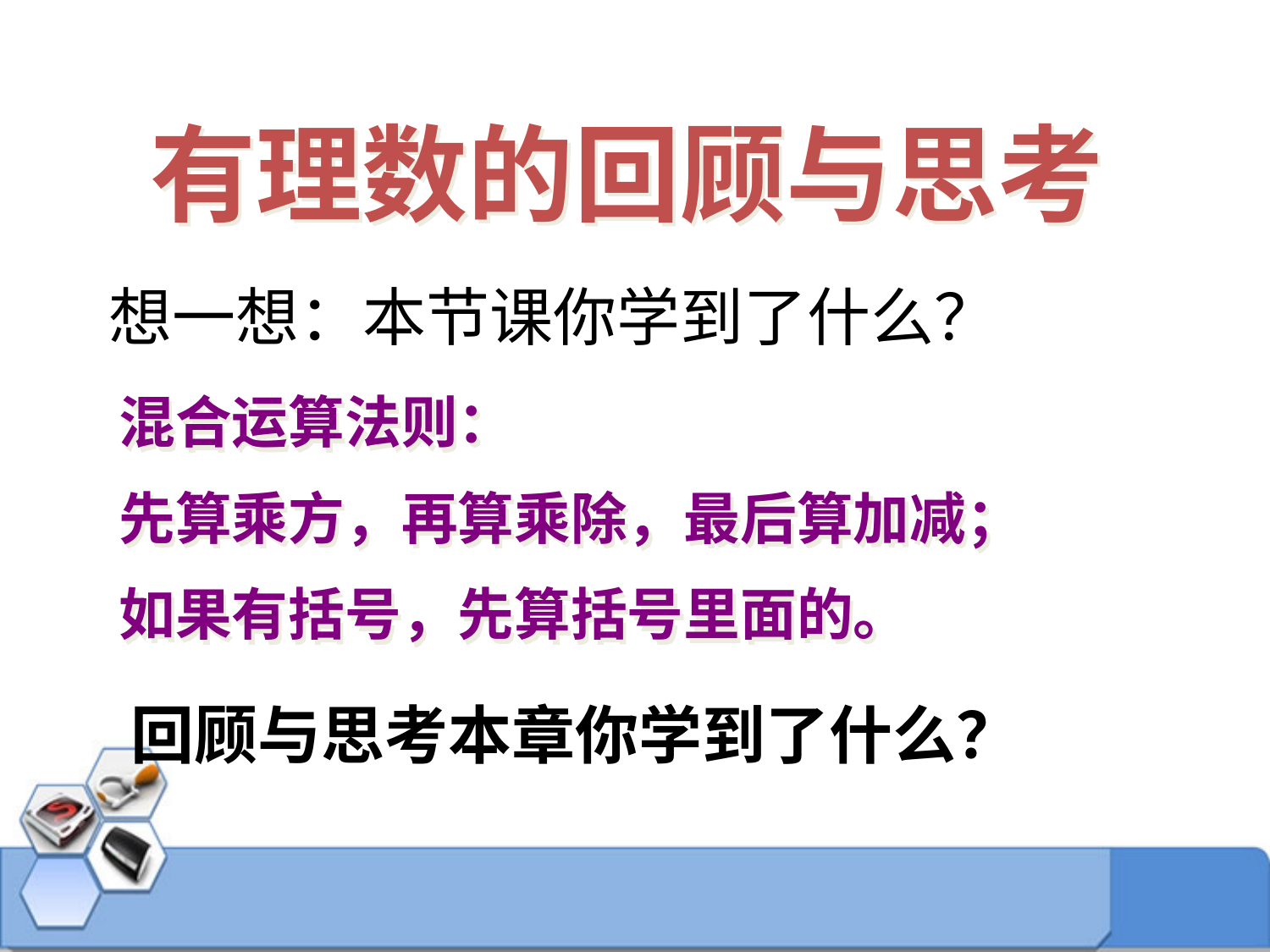

有理数的回顾与思考
想一想：本节课你学到了什么？
混合运算法则：
先算乘方，再算乘除，最后算加减；
如果有括号，先算括号里面的。
回顾与思考本章你学到了什么？